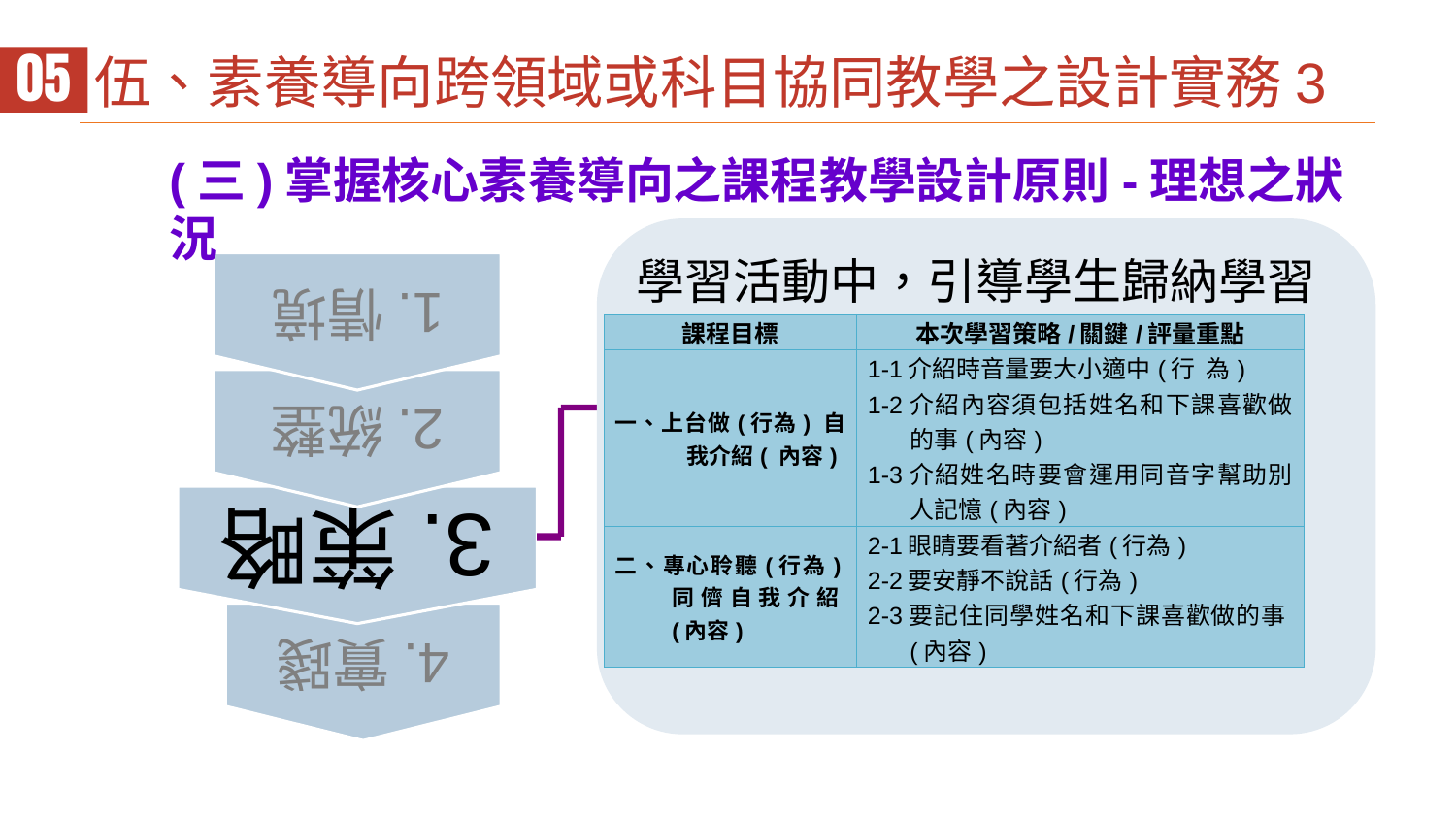

# 伍、素養導向跨領域或科目協同教學之設計實務3
05
(三)掌握核心素養導向之課程教學設計原則-理想之狀況
學習活動中，引導學生歸納學習目標所需掌握之策略與關鍵。

1.情境
2.統整
3.策略
4.實踐

| 課程目標 | 本次學習策略/關鍵/評量重點 |
| --- | --- |
| 一、上台做(行為) 自我介紹( 內容) | 1-1介紹時音量要大小適中(行 為) 1-2介紹內容須包括姓名和下課喜歡做的事(內容) 1-3介紹姓名時要會運用同音字幫助別人記憶(內容) |
| 二、專心聆聽(行為)同儕自我介紹(內容) | 2-1眼睛要看著介紹者(行為) 2-2要安靜不說話(行為) 2-3要記住同學姓名和下課喜歡做的事(內容) |